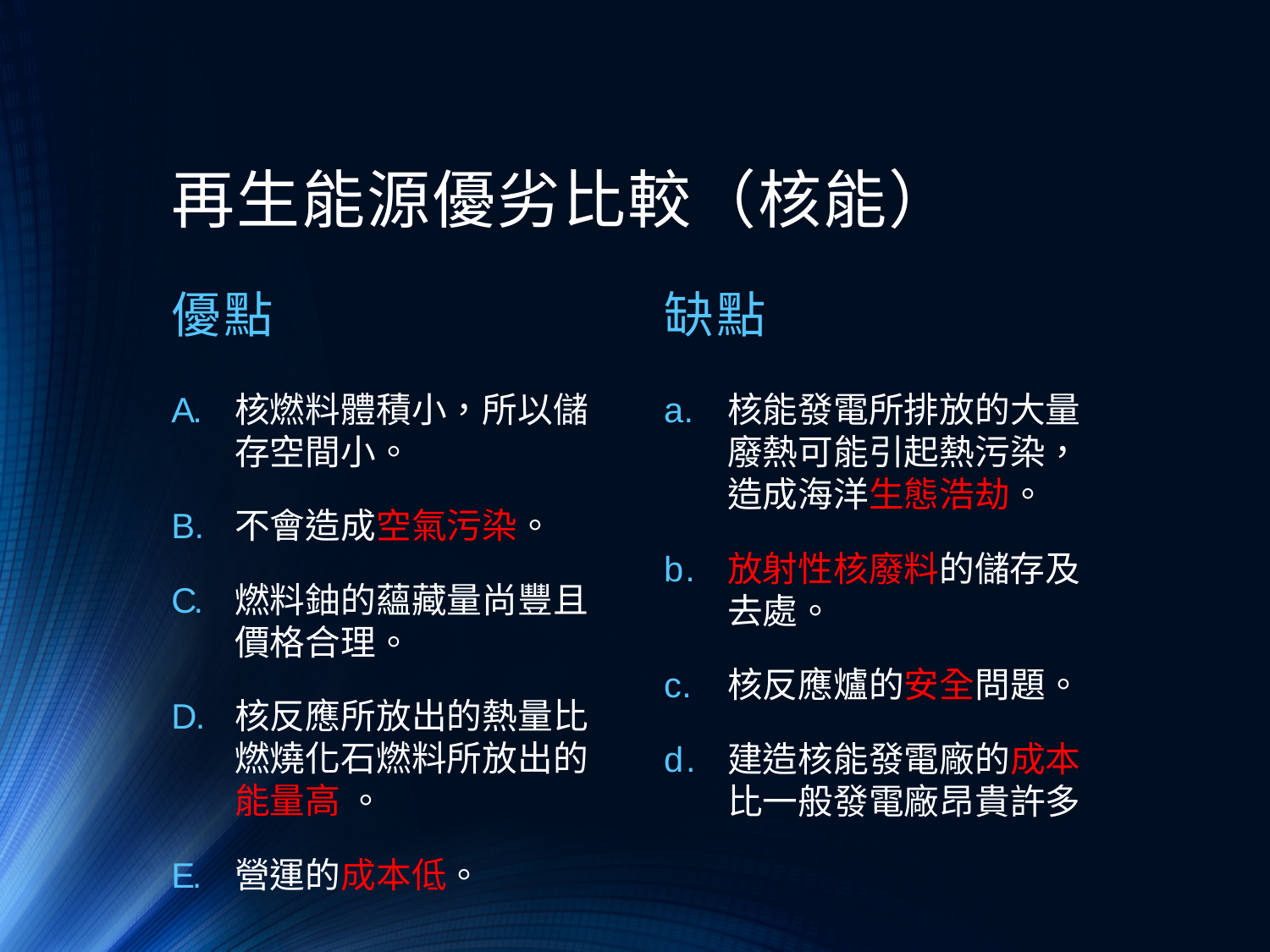

# 再生能源優劣比較（核能）
優點
缺點
核燃料體積小，所以儲存空間小。
不會造成空氣污染。
燃料鈾的蘊藏量尚豐且價格合理。
核反應所放出的熱量比燃燒化石燃料所放出的能量高 。
營運的成本低。
核能發電所排放的大量廢熱可能引起熱污染，造成海洋生態浩劫。
放射性核廢料的儲存及去處。
核反應爐的安全問題。
建造核能發電廠的成本比一般發電廠昂貴許多